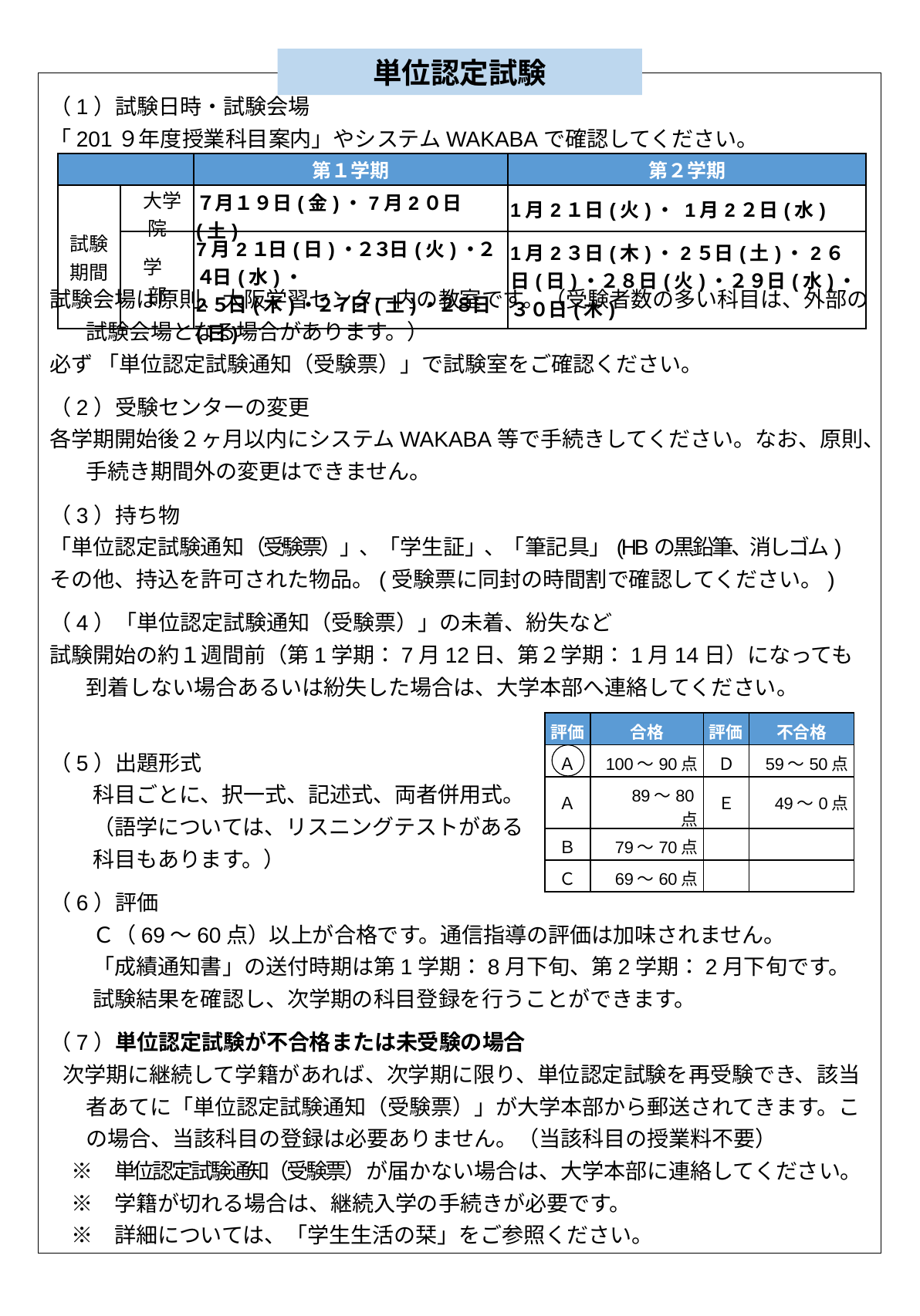

単位認定試験
（1）試験日時・試験会場
「201９年度授業科目案内」やシステムWAKABAで確認してください。

試験会場は原則、大阪学習センター内の教室です。（受験者数の多い科目は、外部の試験会場となる場合があります。）
必ず 「単位認定試験通知（受験票）」で試験室をご確認ください。

（2）受験センターの変更
各学期開始後２ヶ月以内にシステムWAKABA等で手続きしてください。なお、原則、手続き期間外の変更はできません。

（3）持ち物
「単位認定試験通知（受験票）」、「学生証」、「筆記具」(HBの黒鉛筆、消しゴム)
その他、持込を許可された物品。(受験票に同封の時間割で確認してください。)

（4）「単位認定試験通知（受験票）」の未着、紛失など
試験開始の約１週間前（第1学期：7月12日、第２学期：1月14日）になっても到着しない場合あるいは紛失した場合は、大学本部へ連絡してください。

（5）出題形式
　　科目ごとに、択一式、記述式、両者併用式。
　　（語学については、リスニングテストがある
　　科目もあります。）

（6）評価
　　Ｃ（69～60点）以上が合格です。通信指導の評価は加味されません。
　　「成績通知書」の送付時期は第1学期：8月下旬、第2学期：2月下旬です。
　　試験結果を確認し、次学期の科目登録を行うことができます。

（7）単位認定試験が不合格または未受験の場合
次学期に継続して学籍があれば、次学期に限り、単位認定試験を再受験でき、該当者あてに「単位認定試験通知（受験票）」が大学本部から郵送されてきます。この場合、当該科目の登録は必要ありません。（当該科目の授業料不要）
　※　単位認定試験通知（受験票）が届かない場合は、大学本部に連絡してください。
　※　学籍が切れる場合は、継続入学の手続きが必要です。
　※　詳細については、「学生生活の栞」をご参照ください。
|  |  | 第１学期 | 第２学期 |
| --- | --- | --- | --- |
| 試験 期間 | 大学院 | ７月１９日(金)・7月2０日(土) | 1月2１日(火)・ 1月2２日(水) |
|  | 学　部 | 7月2１日(日)・２３日(火)・２４日(水)・ 2５日(木)・２７日(土)・２８日(日) | 1月2３日(木)・2５日(土)・2６日(日)・２８日(火)・２９日(水)・３０日(木) |
| 評価 | 合格 | 評価 | 不合格 |
| --- | --- | --- | --- |
| Ａ | 100～90点 | Ｄ | 59～50点 |
| Ａ | 89～80点 | Ｅ | 49～0点 |
| Ｂ | 79～70点 |  |  |
| Ｃ | 69～60点 |  |  |